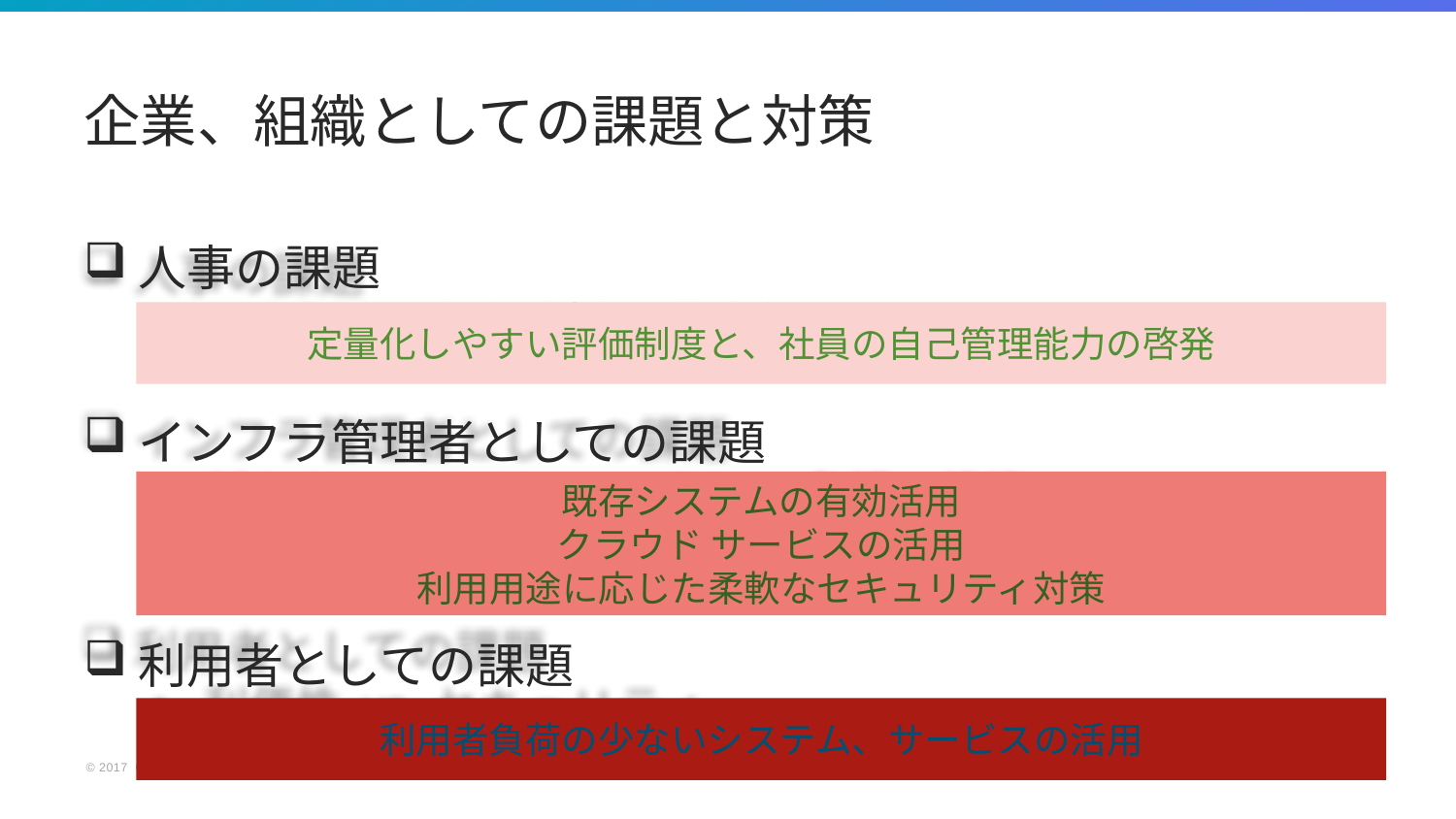

# 企業、組織としての課題と対策
人事の課題
人事制度・評価方法の見直し

インフラ管理者としての課題
新たなシステムインフラへの多額の投資
セキュリティ対策

利用者としての課題
利便性 vs セキュリティ
定量化しやすい評価制度と、社員の自己管理能力の啓発
既存システムの有効活用
クラウド サービスの活用
利用用途に応じた柔軟なセキュリティ対策
利用者負荷の少ないシステム、サービスの活用